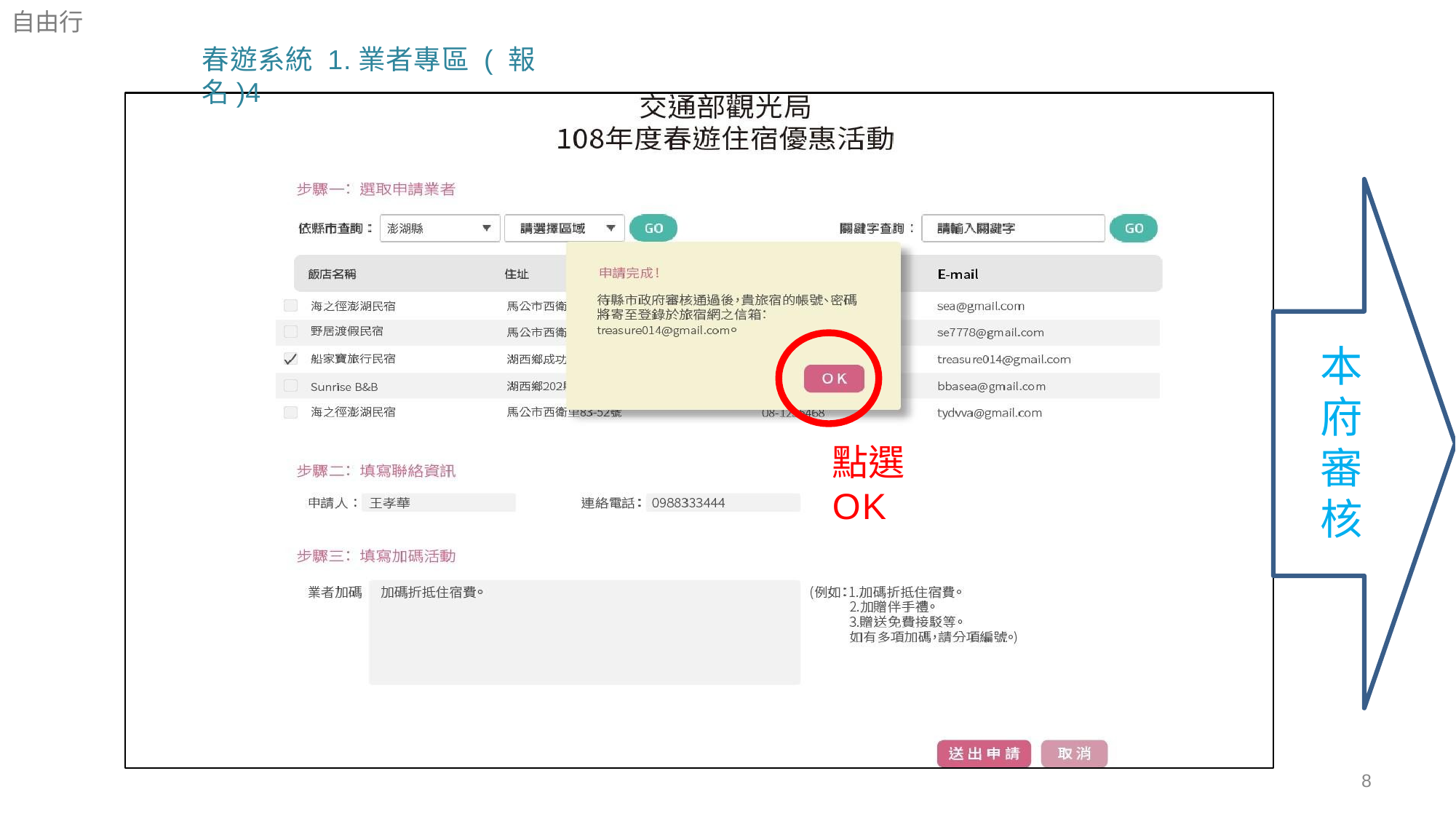

自由行
春遊系統 1.業者專區 ( 報名)4

本 府 審 核
點選OK
8